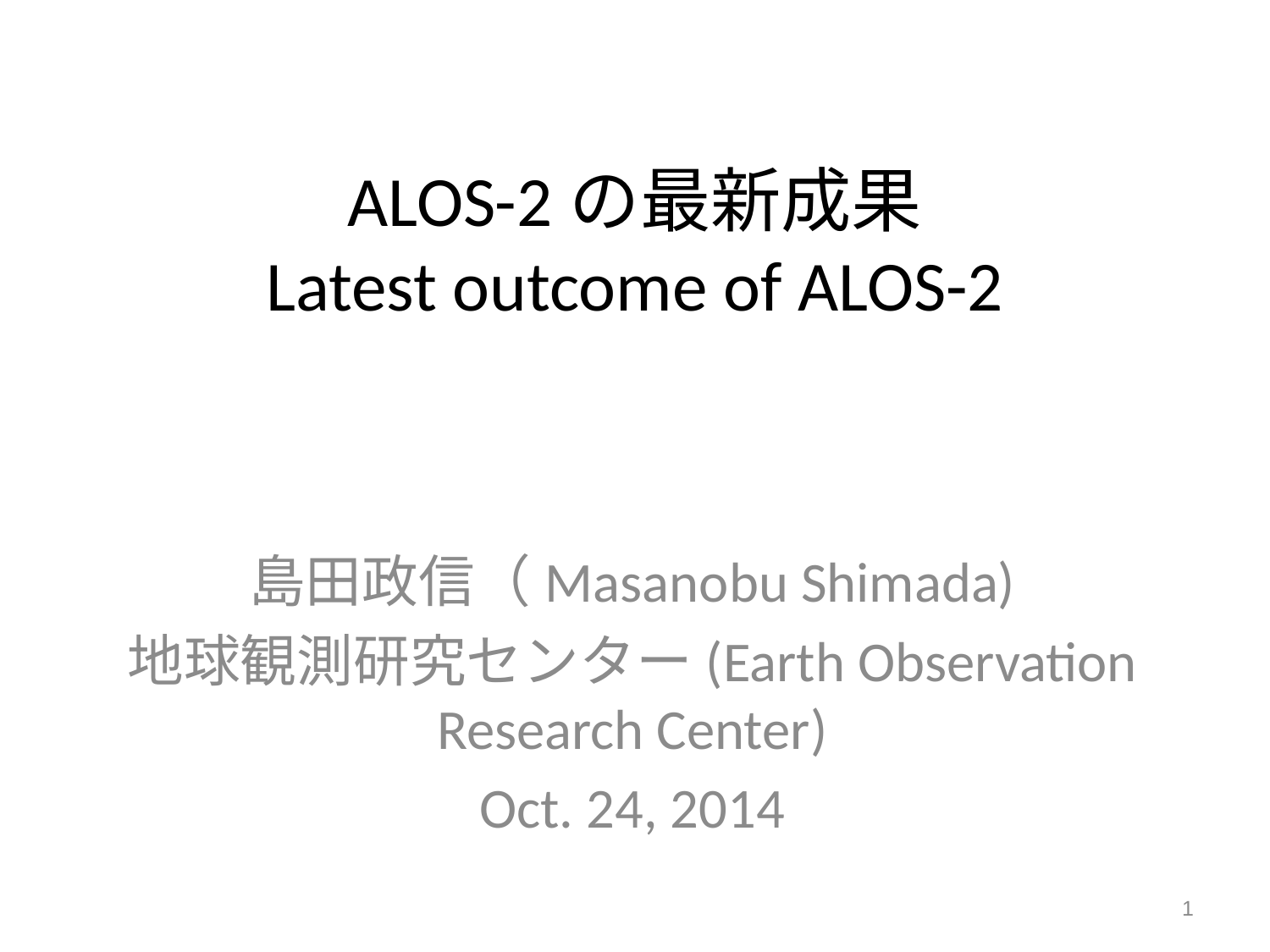

# ALOS-2の最新成果 Latest outcome of ALOS-2
島田政信（Masanobu Shimada)
地球観測研究センター(Earth Observation Research Center)
Oct. 24, 2014
1